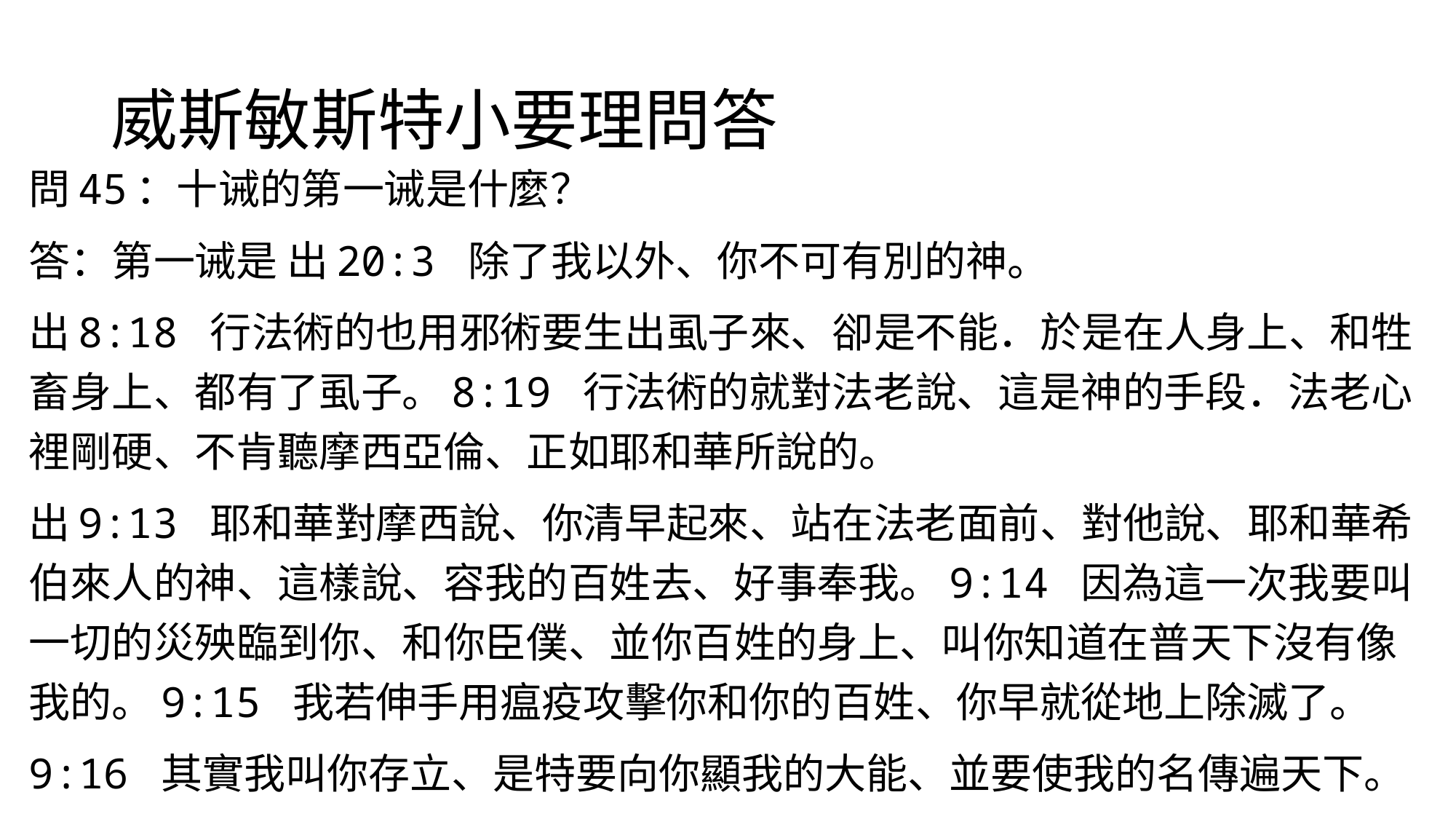

# 威斯敏斯特小要理問答
問45：十诫的第一诫是什麼？
答：第一诫是 出20:3 除了我以外、你不可有別的神。
出8:18 行法術的也用邪術要生出虱子來、卻是不能．於是在人身上、和牲畜身上、都有了虱子。8:19 行法術的就對法老說、這是神的手段．法老心裡剛硬、不肯聽摩西亞倫、正如耶和華所說的。
出9:13 耶和華對摩西說、你清早起來、站在法老面前、對他說、耶和華希伯來人的神、這樣說、容我的百姓去、好事奉我。9:14 因為這一次我要叫一切的災殃臨到你、和你臣僕、並你百姓的身上、叫你知道在普天下沒有像我的。9:15 我若伸手用瘟疫攻擊你和你的百姓、你早就從地上除滅了。
9:16 其實我叫你存立、是特要向你顯我的大能、並要使我的名傳遍天下。